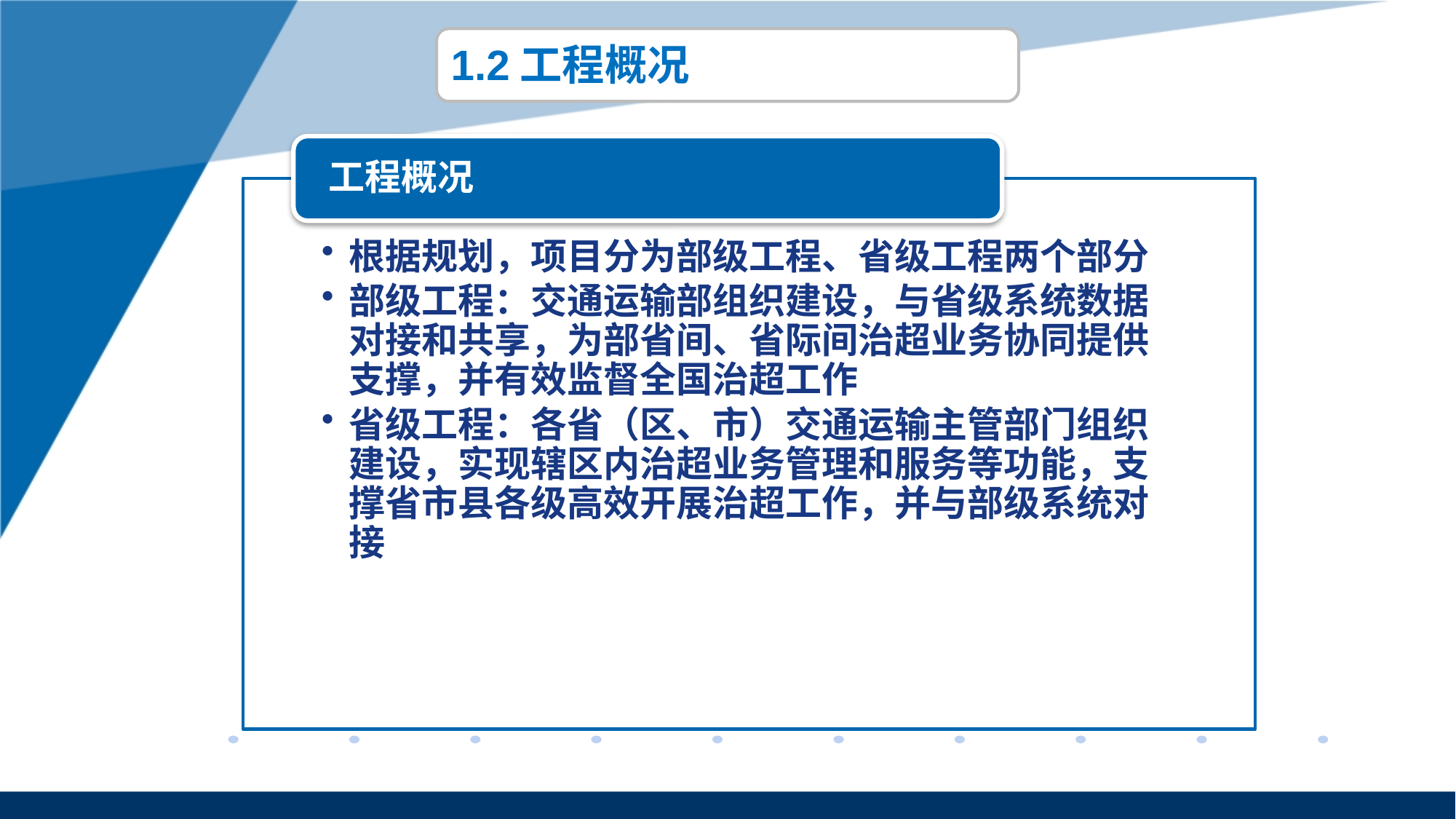

1.2工程概况
根据规划，项目分为部级工程、省级工程两个部分
部级工程：交通运输部组织建设，与省级系统数据对接和共享，为部省间、省际间治超业务协同提供支撑，并有效监督全国治超工作
省级工程：各省（区、市）交通运输主管部门组织建设，实现辖区内治超业务管理和服务等功能，支撑省市县各级高效开展治超工作，并与部级系统对接
工程概况